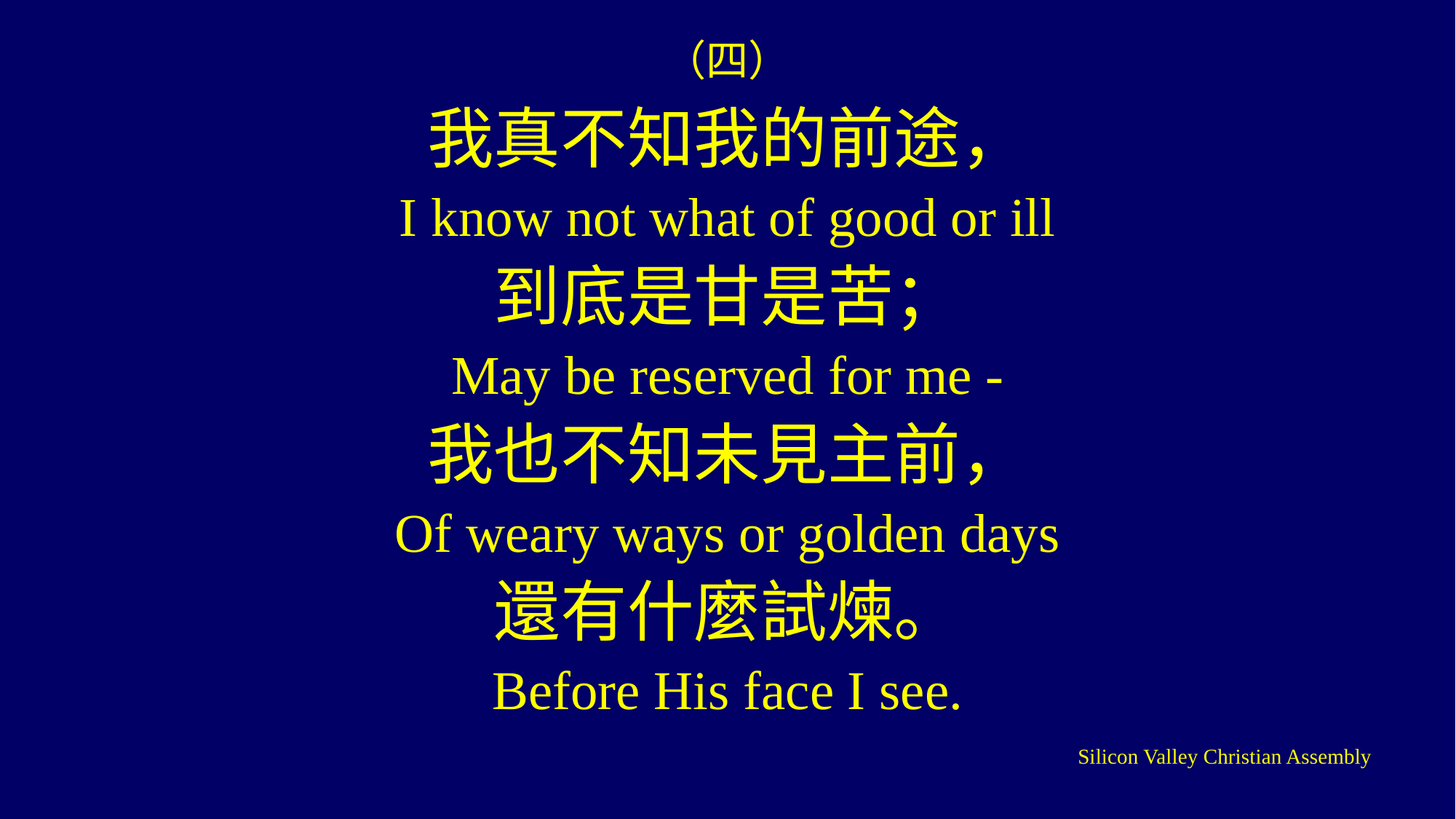

（四）
我真不知我的前途，
I know not what of good or ill
到底是甘是苦；
May be reserved for me -
我也不知未見主前，
Of weary ways or golden days
還有什麼試煉。
Before His face I see.
Silicon Valley Christian Assembly